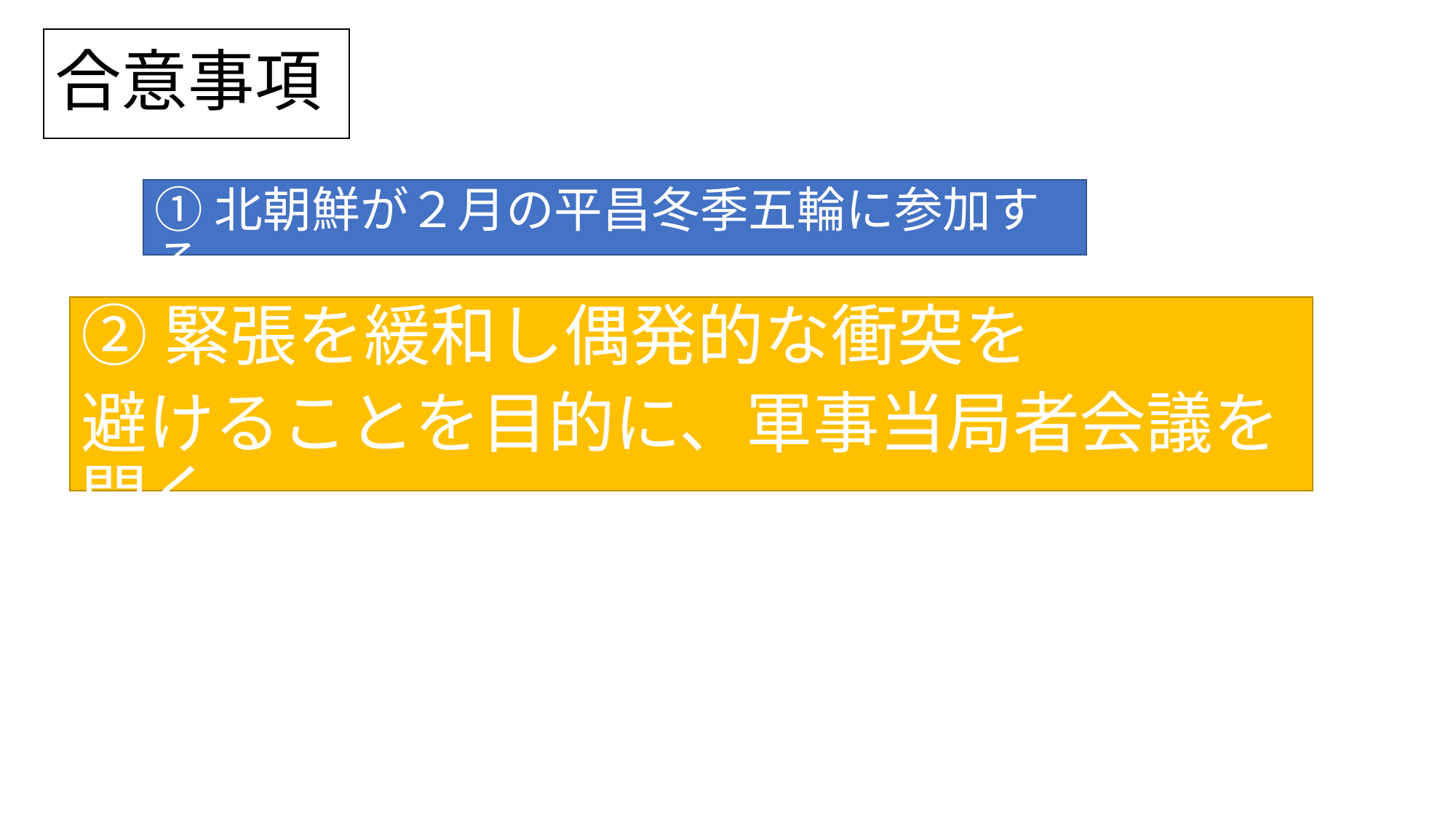

# 合意事項
①北朝鮮が２月の平昌冬季五輪に参加する
②緊張を緩和し偶発的な衝突を
避けることを目的に、軍事当局者会議を開く